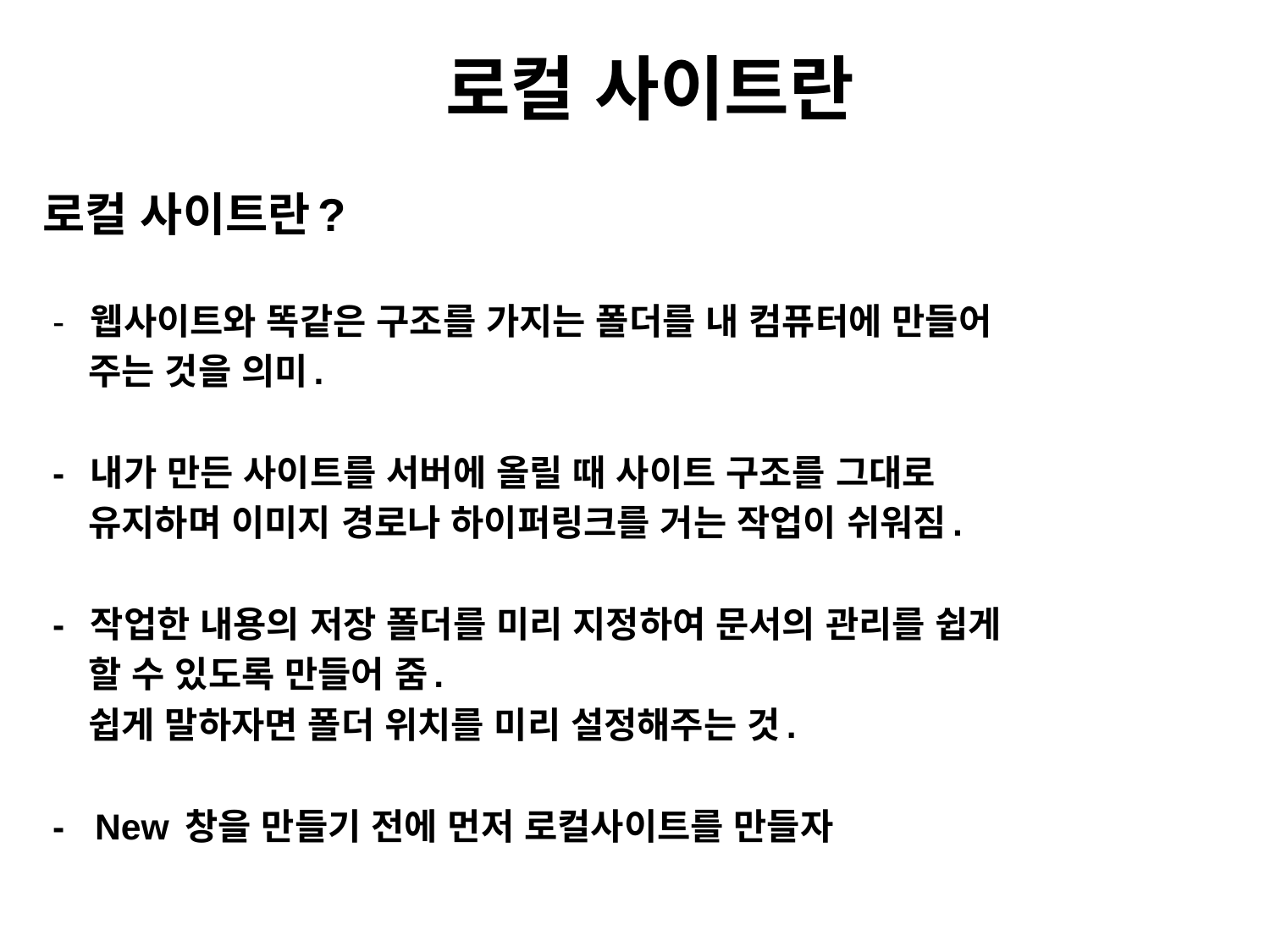

# 로컬 사이트란
로컬 사이트란?

 -  웹사이트와 똑같은 구조를 가지는 폴더를 내 컴퓨터에 만들어
    주는 것을 의미.

 -  내가 만든 사이트를 서버에 올릴 때 사이트 구조를 그대로
    유지하며 이미지 경로나 하이퍼링크를 거는 작업이 쉬워짐.

 -  작업한 내용의 저장 폴더를 미리 지정하여 문서의 관리를 쉽게
    할 수 있도록 만들어 줌.
    쉽게 말하자면 폴더 위치를 미리 설정해주는 것.

 -   New 창을 만들기 전에 먼저 로컬사이트를 만들자